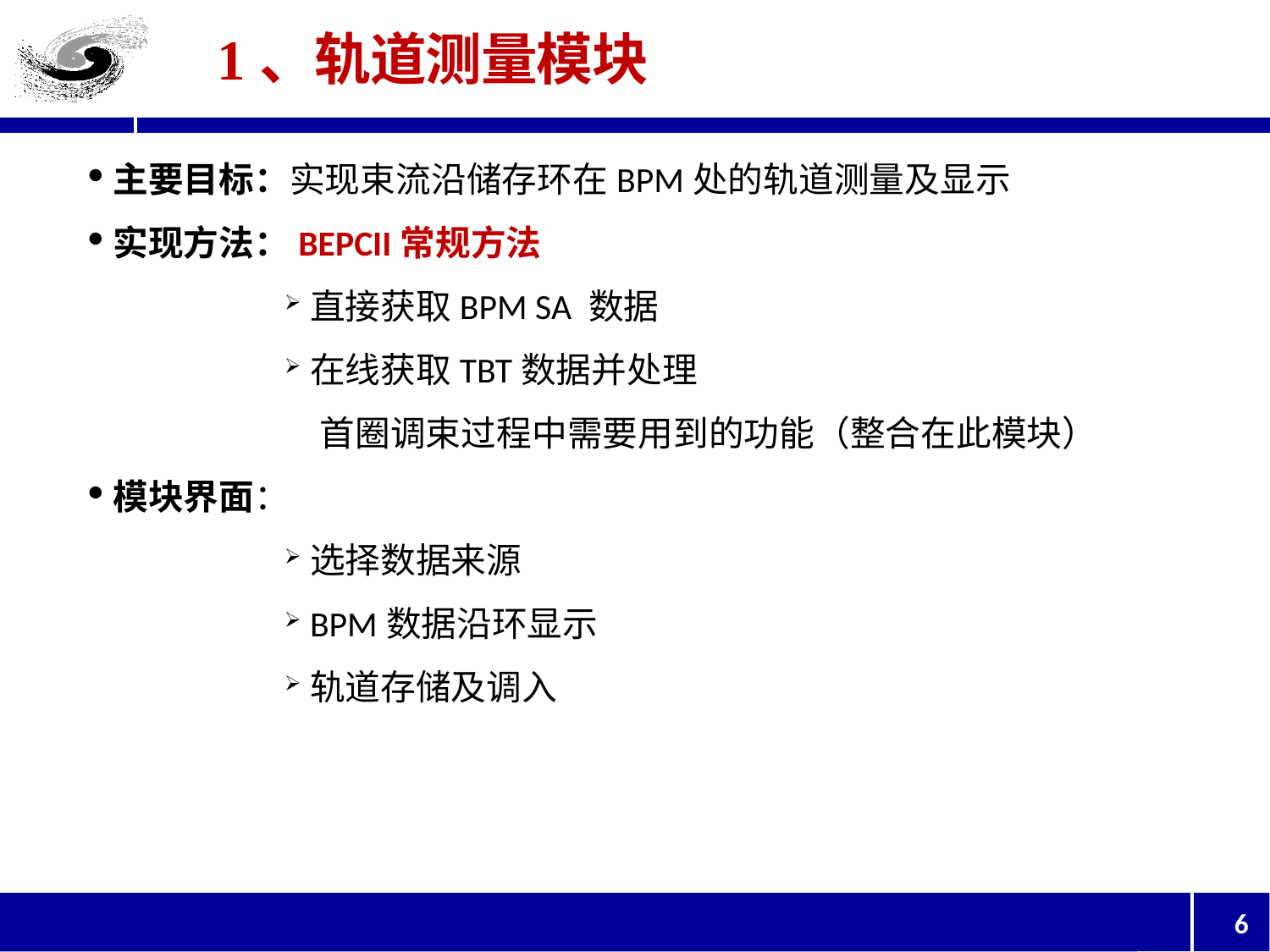

# 1、轨道测量模块
主要目标：实现束流沿储存环在BPM处的轨道测量及显示
实现方法：BEPCII常规方法
直接获取BPM SA 数据
在线获取TBT数据并处理
　首圈调束过程中需要用到的功能（整合在此模块）
模块界面：
选择数据来源
BPM数据沿环显示
轨道存储及调入